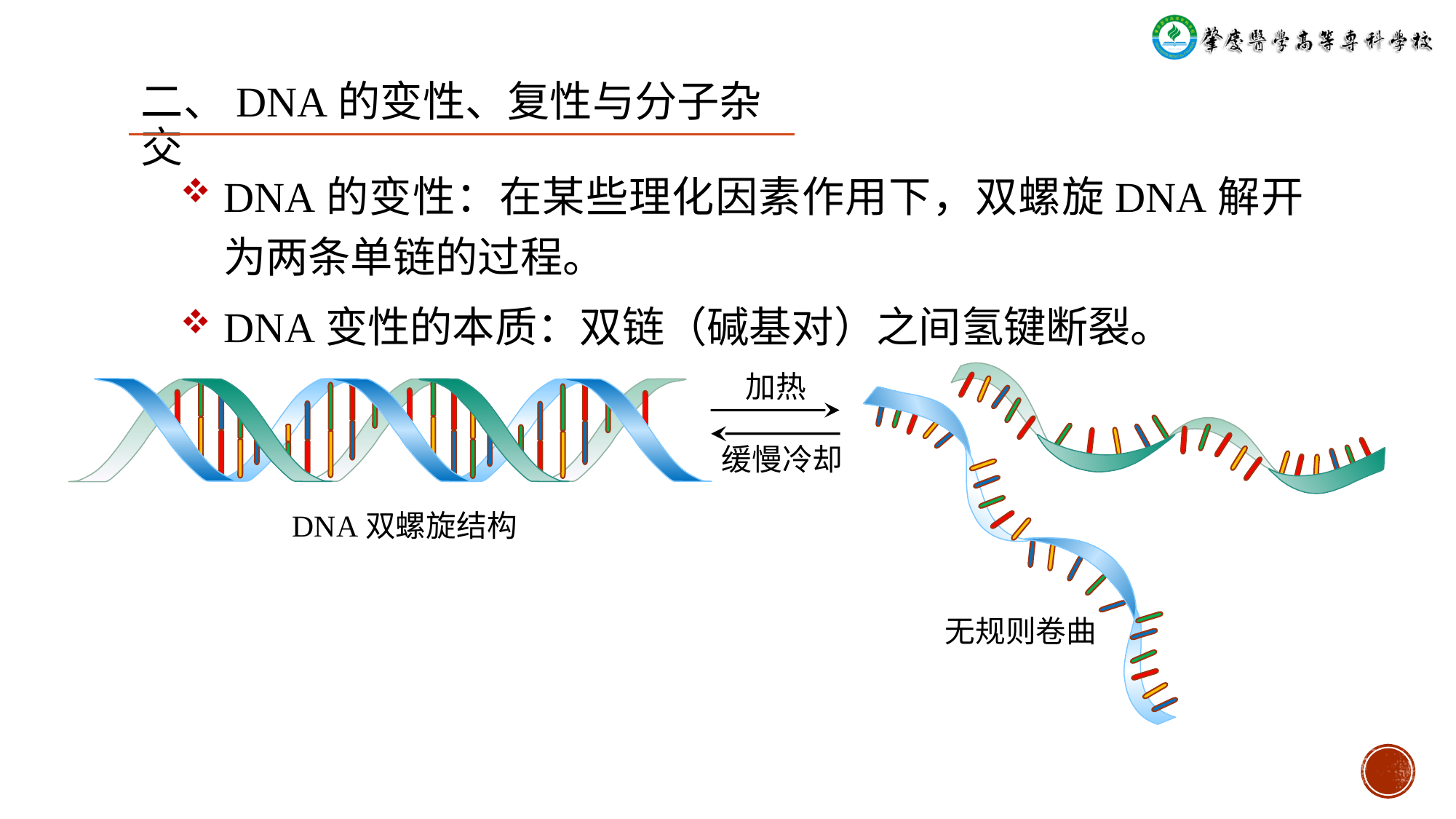

二、DNA的变性、复性与分子杂交
DNA的变性：在某些理化因素作用下，双螺旋DNA解开为两条单链的过程。
DNA变性的本质：双链（碱基对）之间氢键断裂。

加热

缓慢冷却
DNA双螺旋结构
无规则卷曲